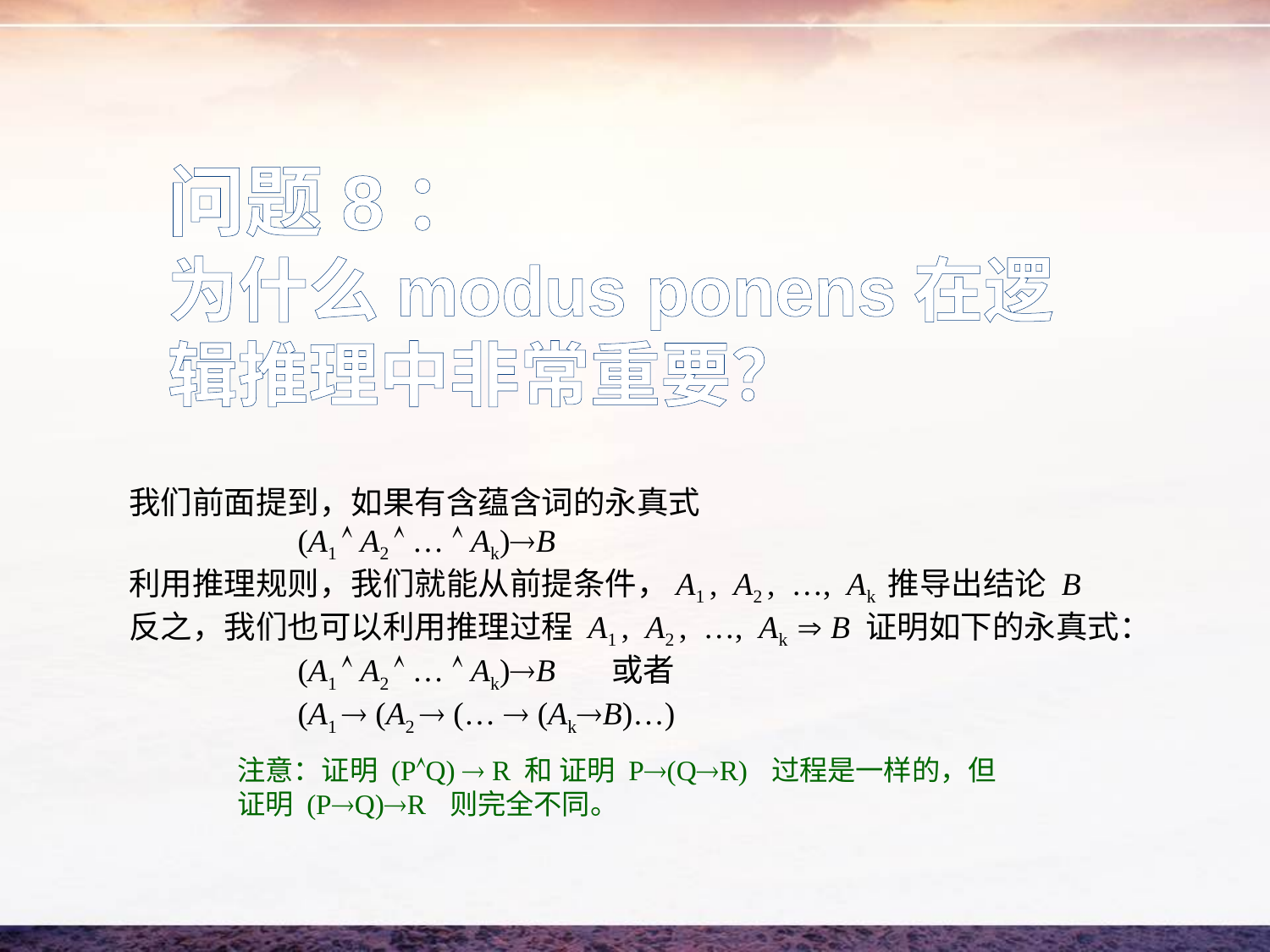

问题8：
为什么modus ponens在逻辑推理中非常重要？
我们前面提到，如果有含蕴含词的永真式
                     (A1 ∧ A2 ∧ … ∧ Ak)→B
利用推理规则，我们就能从前提条件，A1 ,  A2 ,  …,  Ak 推导出结论 B
反之，我们也可以利用推理过程 A1 ,  A2 ,  …,  Ak  ⇒ B 证明如下的永真式：
                     (A1 ∧ A2 ∧ … ∧ Ak)→B      或者
                     (A1 → (A2 → (… → (Ak→B)…)

注意：证明 (P∧Q) → R 和 证明 P→(Q→R) 过程是一样的，但证明 (P→Q)→R 则完全不同。